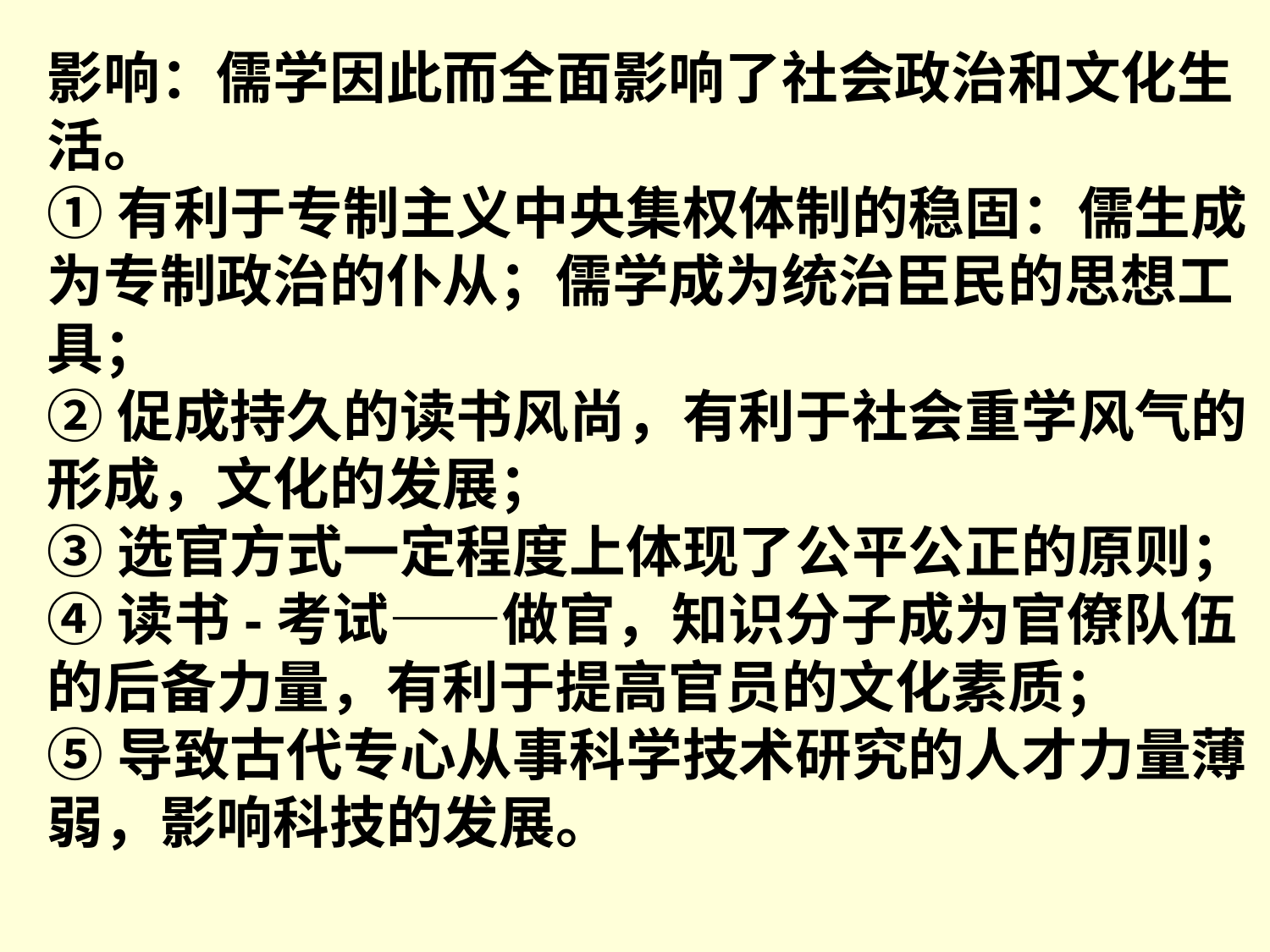

影响：儒学因此而全面影响了社会政治和文化生活。
①有利于专制主义中央集权体制的稳固：儒生成为专制政治的仆从；儒学成为统治臣民的思想工具；
②促成持久的读书风尚，有利于社会重学风气的形成，文化的发展；
③选官方式一定程度上体现了公平公正的原则；
④读书-考试——做官，知识分子成为官僚队伍的后备力量，有利于提高官员的文化素质；
⑤导致古代专心从事科学技术研究的人才力量薄弱，影响科技的发展。